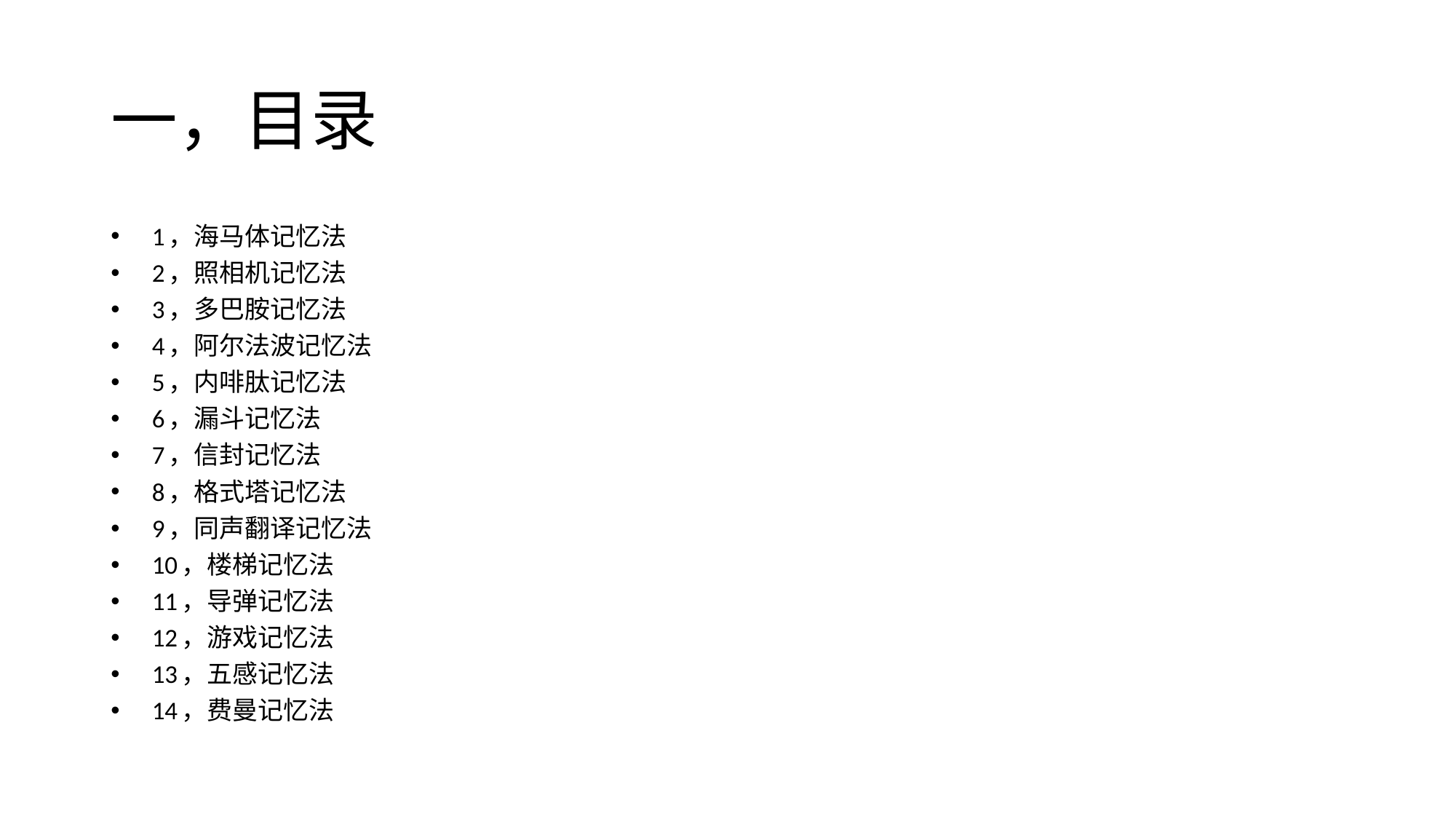

# 一，目录
1，海马体记忆法
2，照相机记忆法
3，多巴胺记忆法
4，阿尔法波记忆法
5，内啡肽记忆法
6，漏斗记忆法
7，信封记忆法
8，格式塔记忆法
9，同声翻译记忆法
10，楼梯记忆法
11，导弹记忆法
12，游戏记忆法
13，五感记忆法
14，费曼记忆法